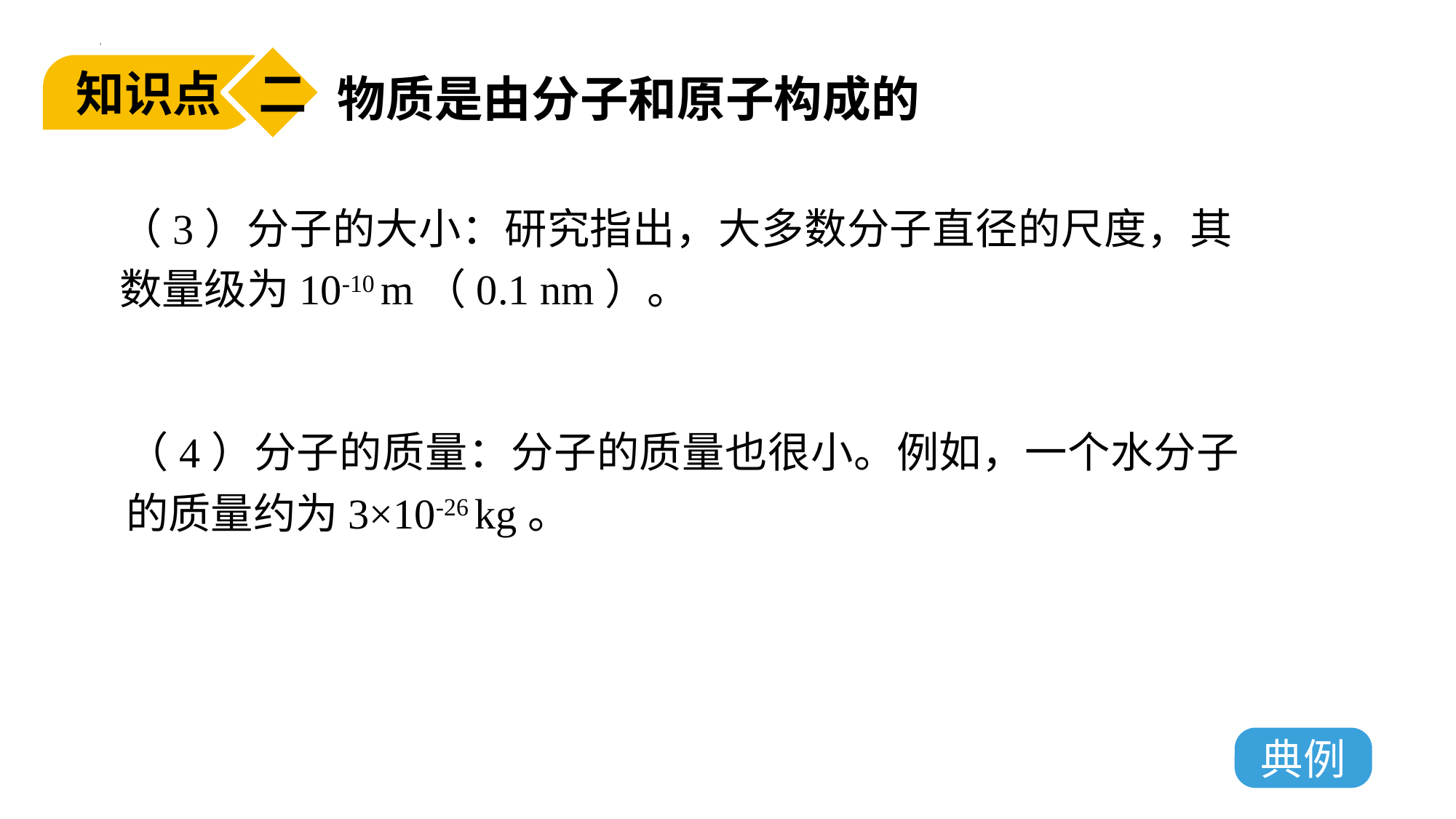

二
物质是由分子和原子构成的
知识点
（3）分子的大小：研究指出，大多数分子直径的尺度，其数量级为10-10 m（0.1 nm）。
（4）分子的质量：分子的质量也很小。例如，一个水分子的质量约为3×10-26 kg。
典例